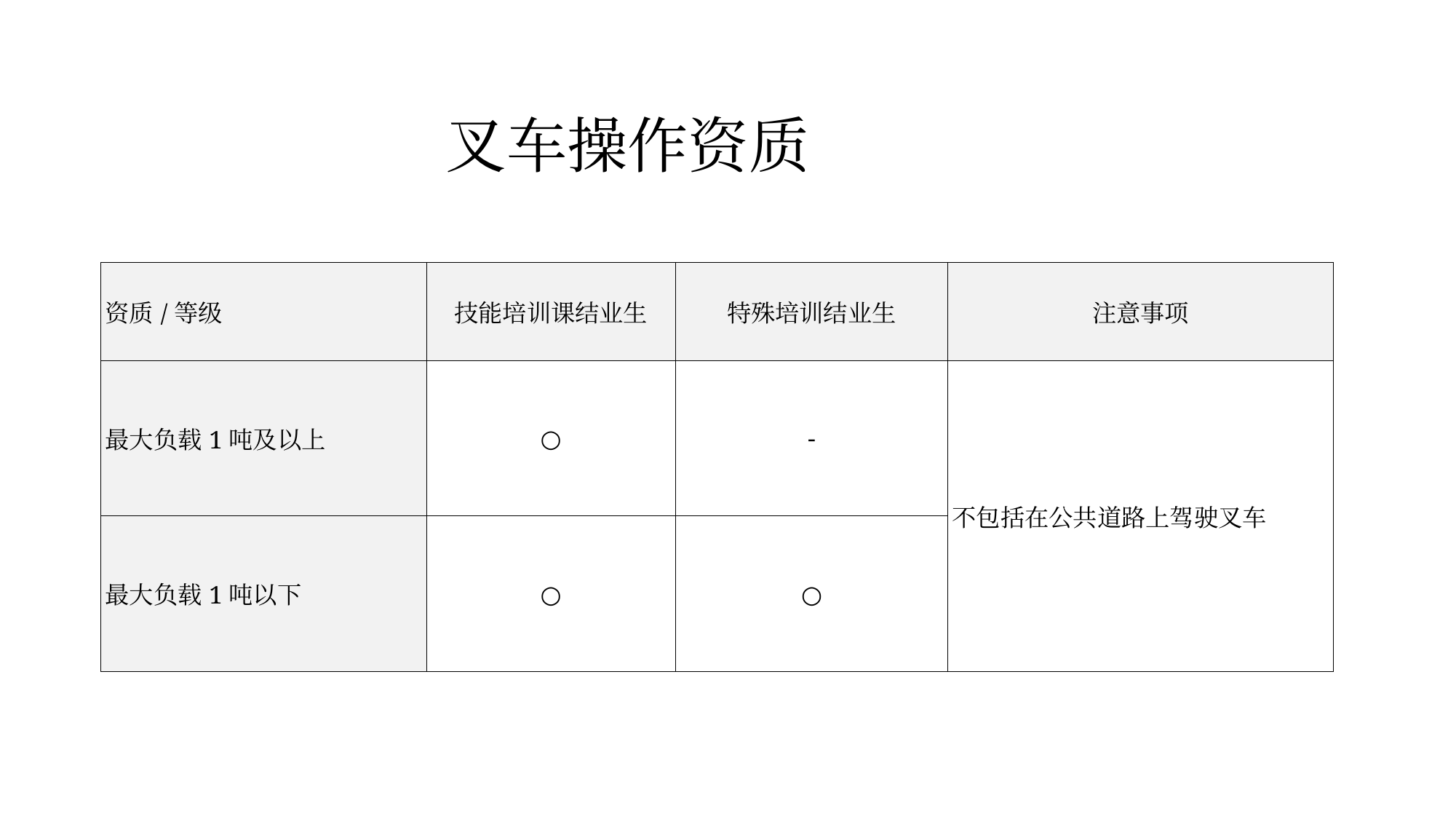

# 叉车操作资质
| 资质/等级 | 技能培训课结业生 | 特殊培训结业生 | 注意事项 |
| --- | --- | --- | --- |
| 最大负载1吨及以上 | ○ | - | 不包括在公共道路上驾驶叉车 |
| 最大负载1吨以下 | ○ | ○ |  |